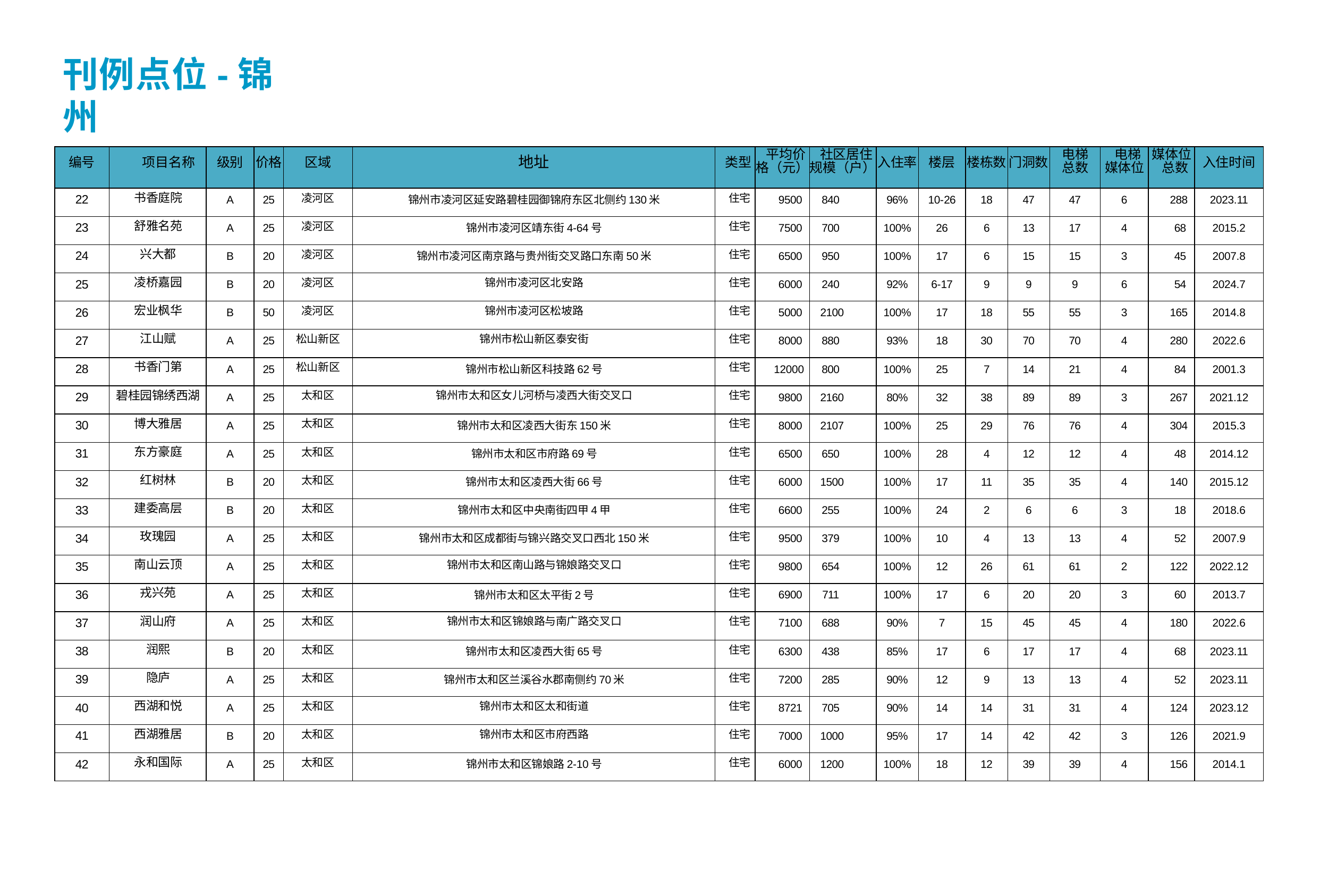

# 刊例点位-锦州
| 编号 | 项目名称 | 级别 | 价格 | 区域 | 地址 | 类型 | 平均价格（元） | 社区居住规模（户） | 入住率 | 楼层 | 楼栋数 | 门洞数 | 电梯总数 | 电梯媒体位 | 媒体位总数 | 入住时间 |
| --- | --- | --- | --- | --- | --- | --- | --- | --- | --- | --- | --- | --- | --- | --- | --- | --- |
| 22 | 书香庭院 | A | 25 | 凌河区 | 锦州市凌河区延安路碧桂园御锦府东区北侧约130米 | 住宅 | 9500 | 840 | 96% | 10-26 | 18 | 47 | 47 | 6 | 288 | 2023.11 |
| 23 | 舒雅名苑 | A | 25 | 凌河区 | 锦州市凌河区靖东街4-64号 | 住宅 | 7500 | 700 | 100% | 26 | 6 | 13 | 17 | 4 | 68 | 2015.2 |
| 24 | 兴大都 | B | 20 | 凌河区 | 锦州市凌河区南京路与贵州街交叉路口东南50米 | 住宅 | 6500 | 950 | 100% | 17 | 6 | 15 | 15 | 3 | 45 | 2007.8 |
| 25 | 凌桥嘉园 | B | 20 | 凌河区 | 锦州市凌河区北安路 | 住宅 | 6000 | 240 | 92% | 6-17 | 9 | 9 | 9 | 6 | 54 | 2024.7 |
| 26 | 宏业枫华 | B | 50 | 凌河区 | 锦州市凌河区松坡路 | 住宅 | 5000 | 2100 | 100% | 17 | 18 | 55 | 55 | 3 | 165 | 2014.8 |
| 27 | 江山赋 | A | 25 | 松山新区 | 锦州市松山新区泰安街 | 住宅 | 8000 | 880 | 93% | 18 | 30 | 70 | 70 | 4 | 280 | 2022.6 |
| 28 | 书香门第 | A | 25 | 松山新区 | 锦州市松山新区科技路62号 | 住宅 | 12000 | 800 | 100% | 25 | 7 | 14 | 21 | 4 | 84 | 2001.3 |
| 29 | 碧桂园锦绣西湖 | A | 25 | 太和区 | 锦州市太和区女儿河桥与凌西大街交叉口 | 住宅 | 9800 | 2160 | 80% | 32 | 38 | 89 | 89 | 3 | 267 | 2021.12 |
| 30 | 博大雅居 | A | 25 | 太和区 | 锦州市太和区凌西大街东150米 | 住宅 | 8000 | 2107 | 100% | 25 | 29 | 76 | 76 | 4 | 304 | 2015.3 |
| 31 | 东方豪庭 | A | 25 | 太和区 | 锦州市太和区市府路69号 | 住宅 | 6500 | 650 | 100% | 28 | 4 | 12 | 12 | 4 | 48 | 2014.12 |
| 32 | 红树林 | B | 20 | 太和区 | 锦州市太和区凌西大街66号 | 住宅 | 6000 | 1500 | 100% | 17 | 11 | 35 | 35 | 4 | 140 | 2015.12 |
| 33 | 建委高层 | B | 20 | 太和区 | 锦州市太和区中央南街四甲4甲 | 住宅 | 6600 | 255 | 100% | 24 | 2 | 6 | 6 | 3 | 18 | 2018.6 |
| 34 | 玫瑰园 | A | 25 | 太和区 | 锦州市太和区成都街与锦兴路交叉口西北150米 | 住宅 | 9500 | 379 | 100% | 10 | 4 | 13 | 13 | 4 | 52 | 2007.9 |
| 35 | 南山云顶 | A | 25 | 太和区 | 锦州市太和区南山路与锦娘路交叉口 | 住宅 | 9800 | 654 | 100% | 12 | 26 | 61 | 61 | 2 | 122 | 2022.12 |
| 36 | 戎兴苑 | A | 25 | 太和区 | 锦州市太和区太平街2号 | 住宅 | 6900 | 711 | 100% | 17 | 6 | 20 | 20 | 3 | 60 | 2013.7 |
| 37 | 润山府 | A | 25 | 太和区 | 锦州市太和区锦娘路与南广路交叉口 | 住宅 | 7100 | 688 | 90% | 7 | 15 | 45 | 45 | 4 | 180 | 2022.6 |
| 38 | 润熙 | B | 20 | 太和区 | 锦州市太和区凌西大街65号 | 住宅 | 6300 | 438 | 85% | 17 | 6 | 17 | 17 | 4 | 68 | 2023.11 |
| 39 | 隐庐 | A | 25 | 太和区 | 锦州市太和区兰溪谷水郡南侧约70米 | 住宅 | 7200 | 285 | 90% | 12 | 9 | 13 | 13 | 4 | 52 | 2023.11 |
| 40 | 西湖和悦 | A | 25 | 太和区 | 锦州市太和区太和街道 | 住宅 | 8721 | 705 | 90% | 14 | 14 | 31 | 31 | 4 | 124 | 2023.12 |
| 41 | 西湖雅居 | B | 20 | 太和区 | 锦州市太和区市府西路 | 住宅 | 7000 | 1000 | 95% | 17 | 14 | 42 | 42 | 3 | 126 | 2021.9 |
| 42 | 永和国际 | A | 25 | 太和区 | 锦州市太和区锦娘路2-10号 | 住宅 | 6000 | 1200 | 100% | 18 | 12 | 39 | 39 | 4 | 156 | 2014.1 |